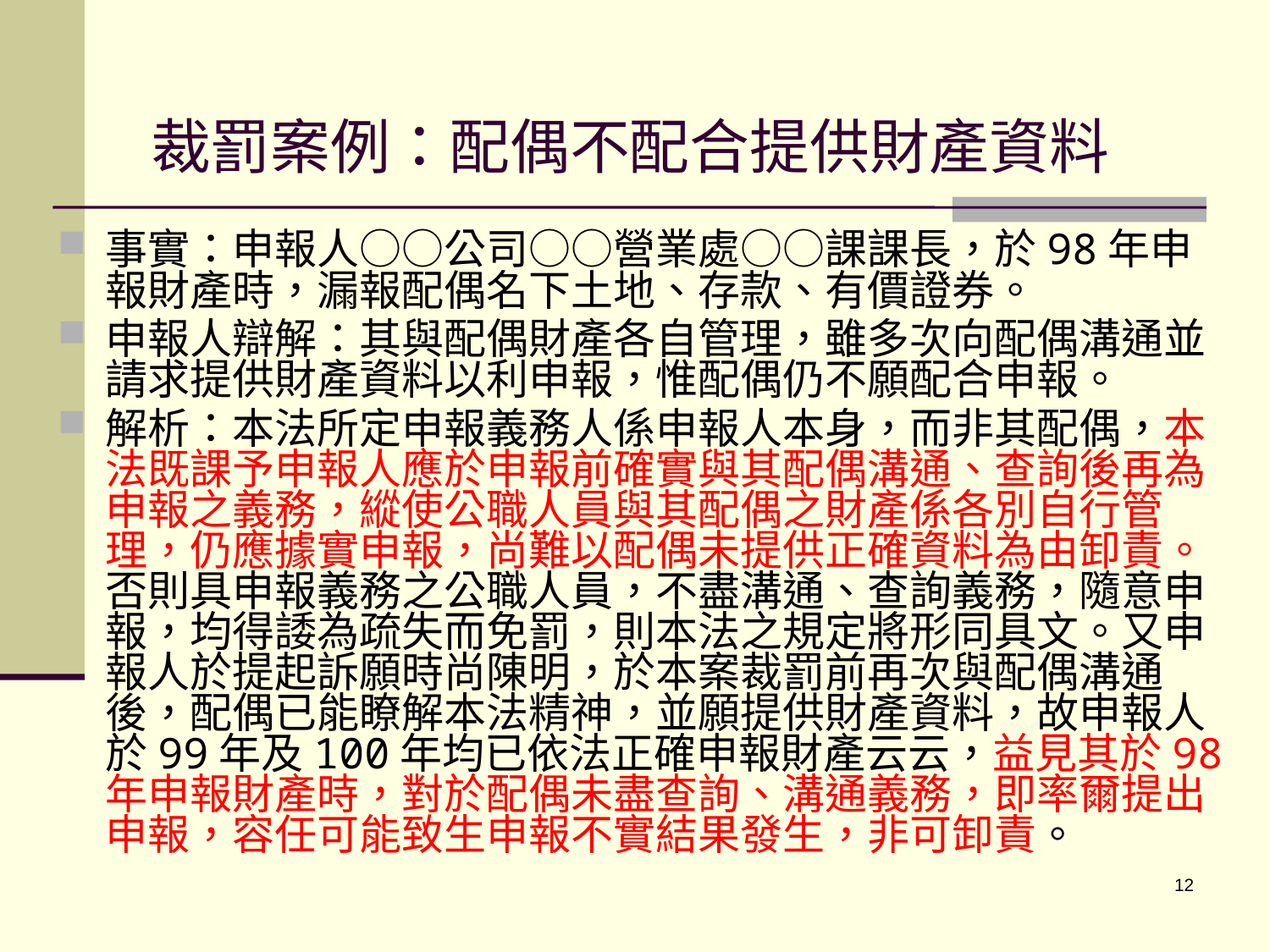

# 裁罰案例：配偶不配合提供財產資料
事實：申報人○○公司○○營業處○○課課長，於98年申報財產時，漏報配偶名下土地、存款、有價證券。
申報人辯解：其與配偶財產各自管理，雖多次向配偶溝通並請求提供財產資料以利申報，惟配偶仍不願配合申報。
解析：本法所定申報義務人係申報人本身，而非其配偶，本法既課予申報人應於申報前確實與其配偶溝通、查詢後再為申報之義務，縱使公職人員與其配偶之財產係各別自行管理，仍應據實申報，尚難以配偶未提供正確資料為由卸責。否則具申報義務之公職人員，不盡溝通、查詢義務，隨意申報，均得諉為疏失而免罰，則本法之規定將形同具文。又申報人於提起訴願時尚陳明，於本案裁罰前再次與配偶溝通後，配偶已能瞭解本法精神，並願提供財產資料，故申報人於99年及100年均已依法正確申報財產云云，益見其於98年申報財產時，對於配偶未盡查詢、溝通義務，即率爾提出申報，容任可能致生申報不實結果發生，非可卸責。
12